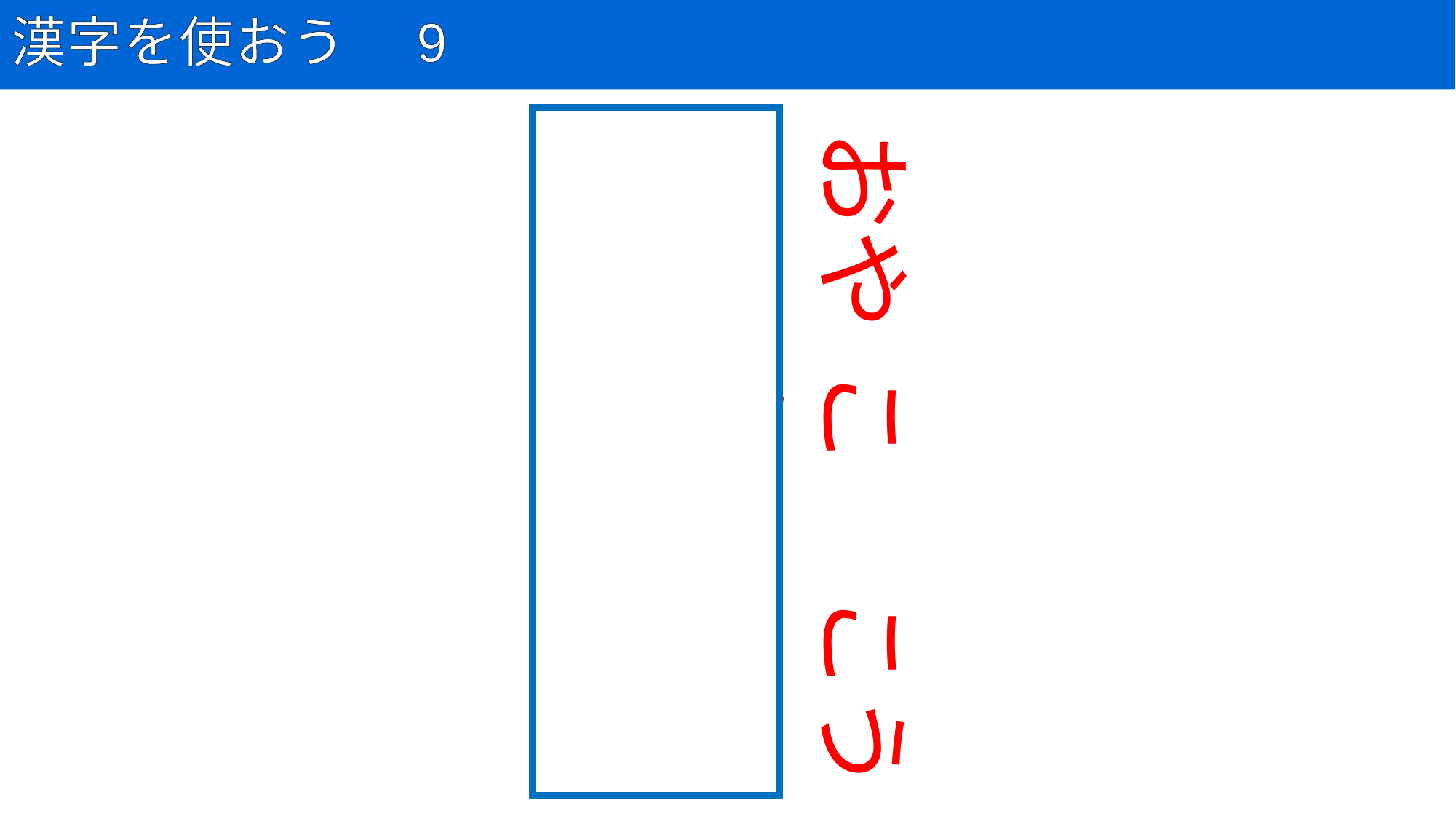

# 漢字を使おう　9
78
親孝行

おや
こう
こう